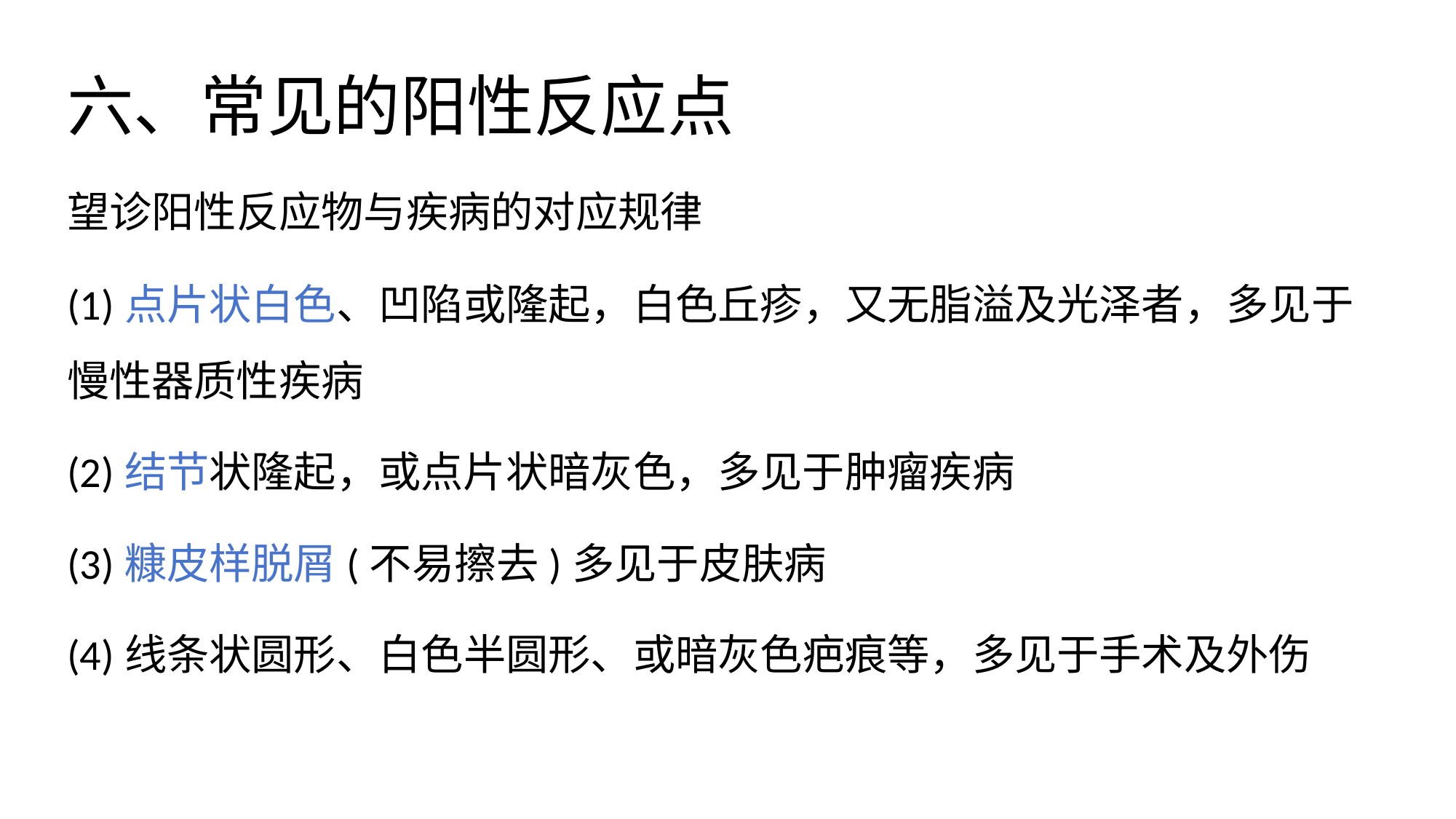

# 六、常见的阳性反应点
望诊阳性反应物与疾病的对应规律
(1)点片状白色、凹陷或隆起，白色丘疹，又无脂溢及光泽者，多见于慢性器质性疾病
(2)结节状隆起，或点片状暗灰色，多见于肿瘤疾病
(3)糠皮样脱屑(不易擦去)多见于皮肤病
(4)线条状圆形、白色半圆形、或暗灰色疤痕等，多见于手术及外伤